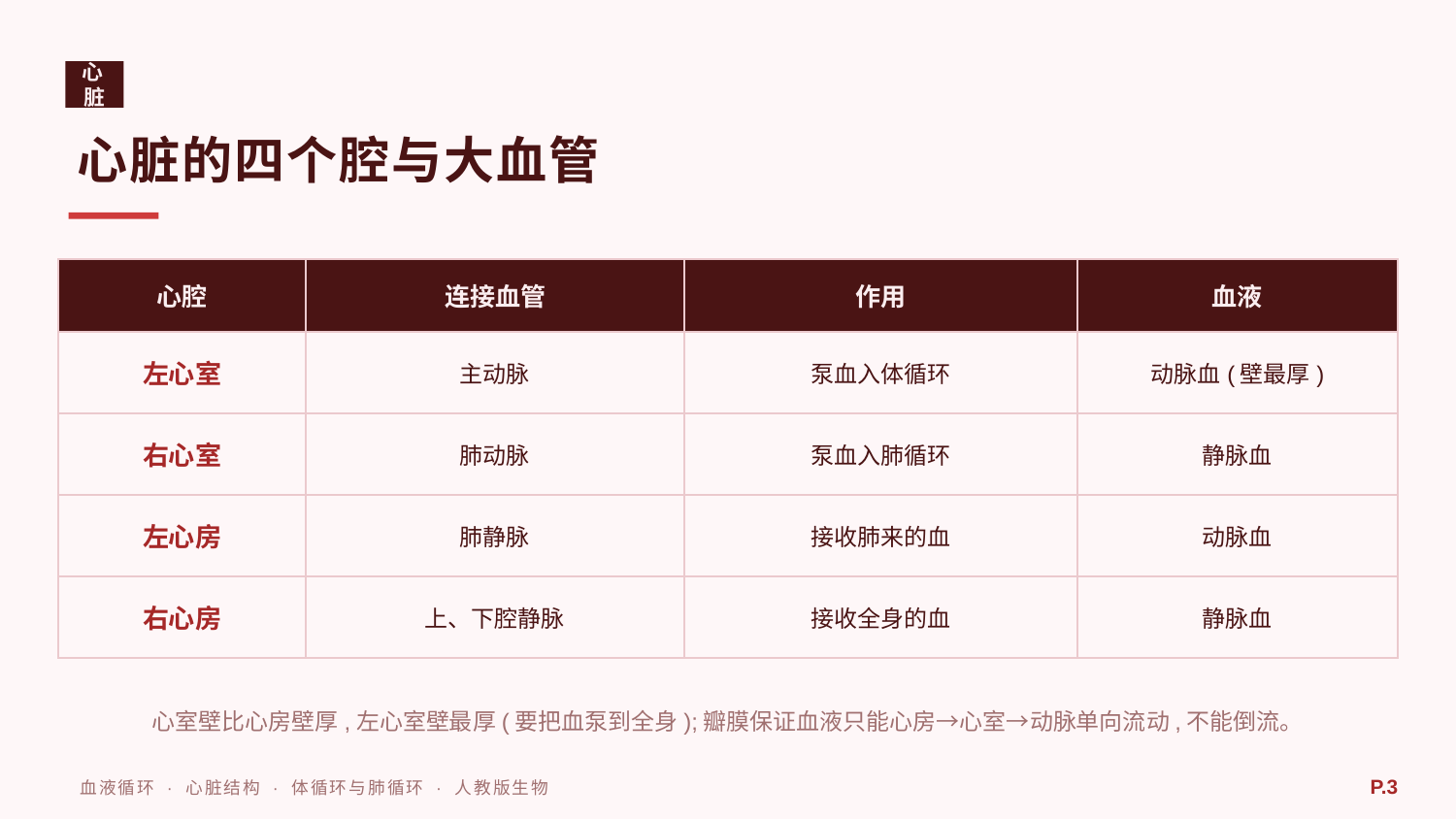

心脏

心脏的四个腔与大血管

| 心腔 | 连接血管 | 作用 | 血液 |
| --- | --- | --- | --- |
| 左心室 | 主动脉 | 泵血入体循环 | 动脉血(壁最厚) |
| 右心室 | 肺动脉 | 泵血入肺循环 | 静脉血 |
| 左心房 | 肺静脉 | 接收肺来的血 | 动脉血 |
| 右心房 | 上、下腔静脉 | 接收全身的血 | 静脉血 |
心室壁比心房壁厚,左心室壁最厚(要把血泵到全身);瓣膜保证血液只能心房→心室→动脉单向流动,不能倒流。
P.3
血液循环 · 心脏结构 · 体循环与肺循环 · 人教版生物